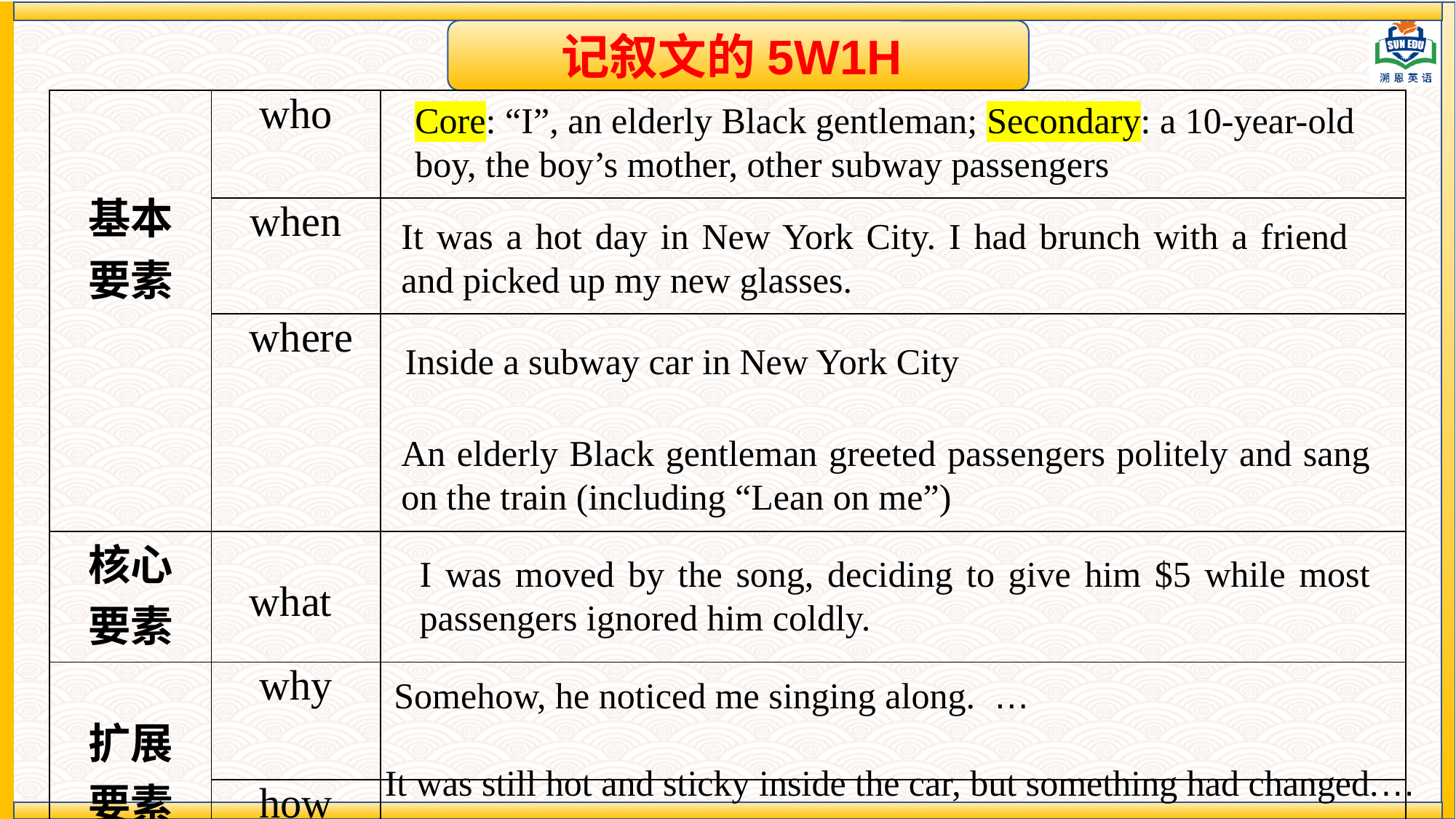

记叙文的5W1H
| 基本 要素 | who |  |
| --- | --- | --- |
|  | when |  |
|  | where |  |
| 核心 要素 | what |  |
| 扩展 要素 | why |  |
|  | how |  |
Core: “I”, an elderly Black gentleman; Secondary: a 10-year-old boy, the boy’s mother, other subway passengers
It was a hot day in New York City. I had brunch with a friend and picked up my new glasses.
Inside a subway car in New York City
An elderly Black gentleman greeted passengers politely and sang on the train (including “Lean on me”)
I was moved by the song, deciding to give him $5 while most passengers ignored him coldly.
    Somehow, he noticed me singing along.  …
   It was still hot and sticky inside the car, but something had changed.…